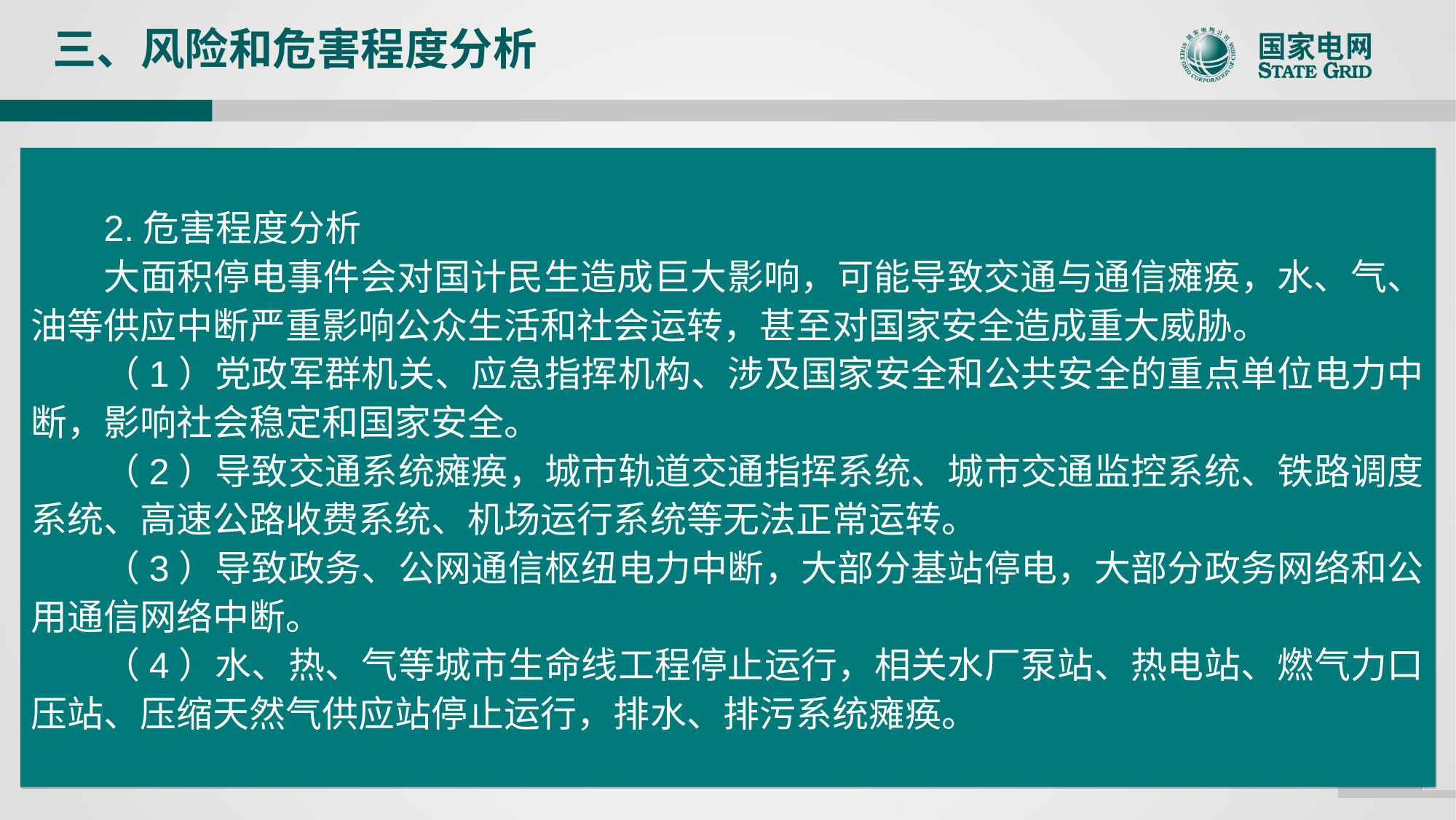

三、风险和危害程度分析
2.危害程度分析
大面积停电事件会对国计民生造成巨大影响，可能导致交通与通信瘫痪，水、气、油等供应中断严重影响公众生活和社会运转，甚至对国家安全造成重大威胁。
（1）党政军群机关、应急指挥机构、涉及国家安全和公共安全的重点单位电力中断，影响社会稳定和国家安全。
（2）导致交通系统瘫痪，城市轨道交通指挥系统、城市交通监控系统、铁路调度系统、高速公路收费系统、机场运行系统等无法正常运转。
（3）导致政务、公网通信枢纽电力中断，大部分基站停电，大部分政务网络和公用通信网络中断。
（4）水、热、气等城市生命线工程停止运行，相关水厂泵站、热电站、燃气力口压站、压缩天然气供应站停止运行，排水、排污系统瘫痪。